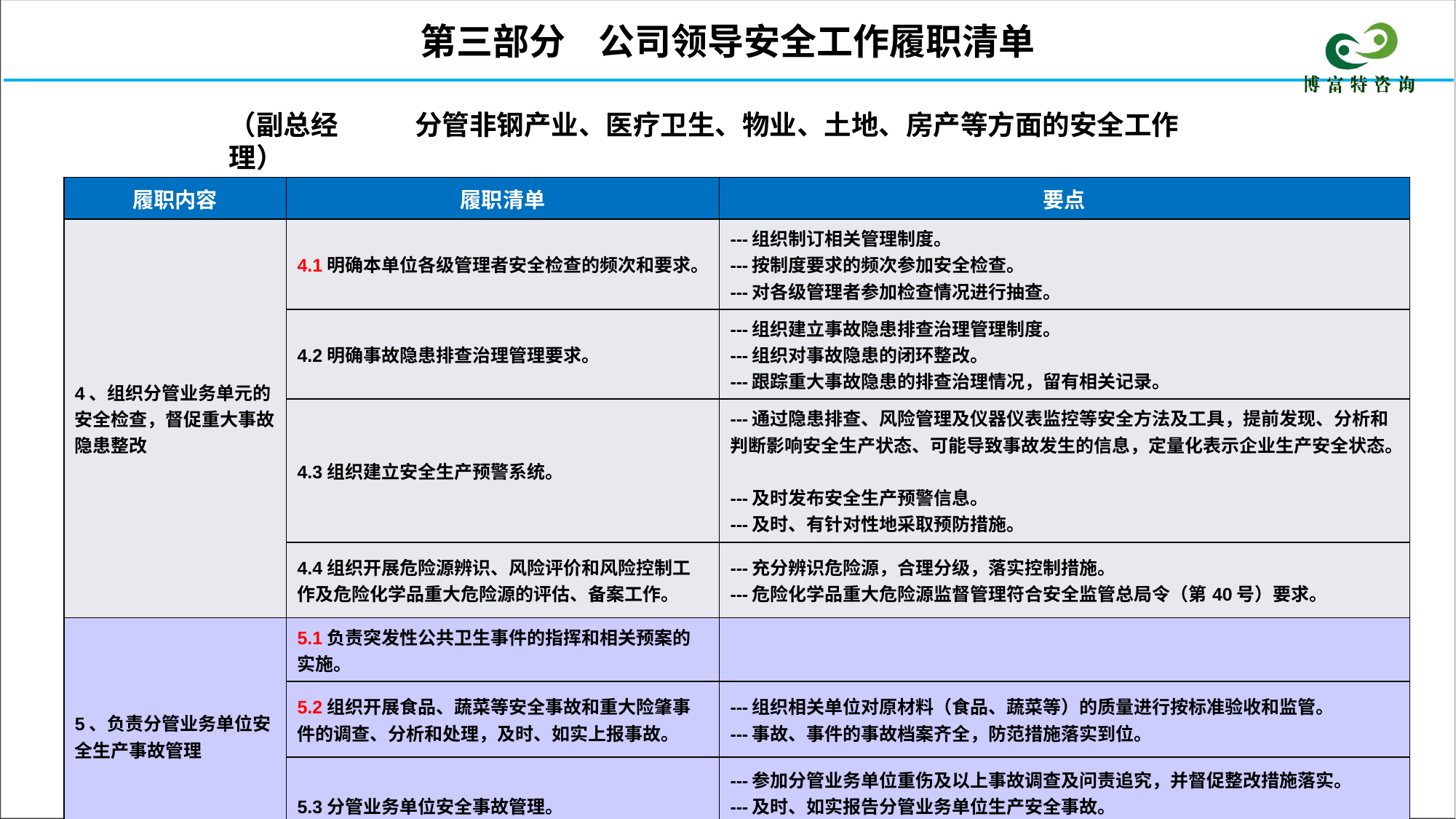

第三部分    公司领导安全工作履职清单
21
（副总经理）
分管非钢产业、医疗卫生、物业、土地、房产等方面的安全工作
| 履职内容 | 履职清单 | 要点 |
| --- | --- | --- |
| 4、组织分管业务单元的安全检查，督促重大事故隐患整改 | 4.1明确本单位各级管理者安全检查的频次和要求。 | ---组织制订相关管理制度。 ---按制度要求的频次参加安全检查。 ---对各级管理者参加检查情况进行抽查。 |
|  | 4.2明确事故隐患排查治理管理要求。 | ---组织建立事故隐患排查治理管理制度。 ---组织对事故隐患的闭环整改。 ---跟踪重大事故隐患的排查治理情况，留有相关记录。 |
|  | 4.3组织建立安全生产预警系统。 | ---通过隐患排查、风险管理及仪器仪表监控等安全方法及工具，提前发现、分析和判断影响安全生产状态、可能导致事故发生的信息，定量化表示企业生产安全状态。 ---及时发布安全生产预警信息。 ---及时、有针对性地采取预防措施。 |
|  | 4.4组织开展危险源辨识、风险评价和风险控制工作及危险化学品重大危险源的评估、备案工作。 | ---充分辨识危险源，合理分级，落实控制措施。 ---危险化学品重大危险源监督管理符合安全监管总局令（第40号）要求。 |
| 5、负责分管业务单位安全生产事故管理 | 5.1负责突发性公共卫生事件的指挥和相关预案的实施。 |  |
|  | 5.2组织开展食品、蔬菜等安全事故和重大险肇事件的调查、分析和处理，及时、如实上报事故。 | ---组织相关单位对原材料（食品、蔬菜等）的质量进行按标准验收和监管。 ---事故、事件的事故档案齐全，防范措施落实到位。 |
|  | 5.3分管业务单位安全事故管理。 | ---参加分管业务单位重伤及以上事故调查及问责追究，并督促整改措施落实。 ---及时、如实报告分管业务单位生产安全事故。 ---参加公司重伤及以上安全生产事故问责追究。 |